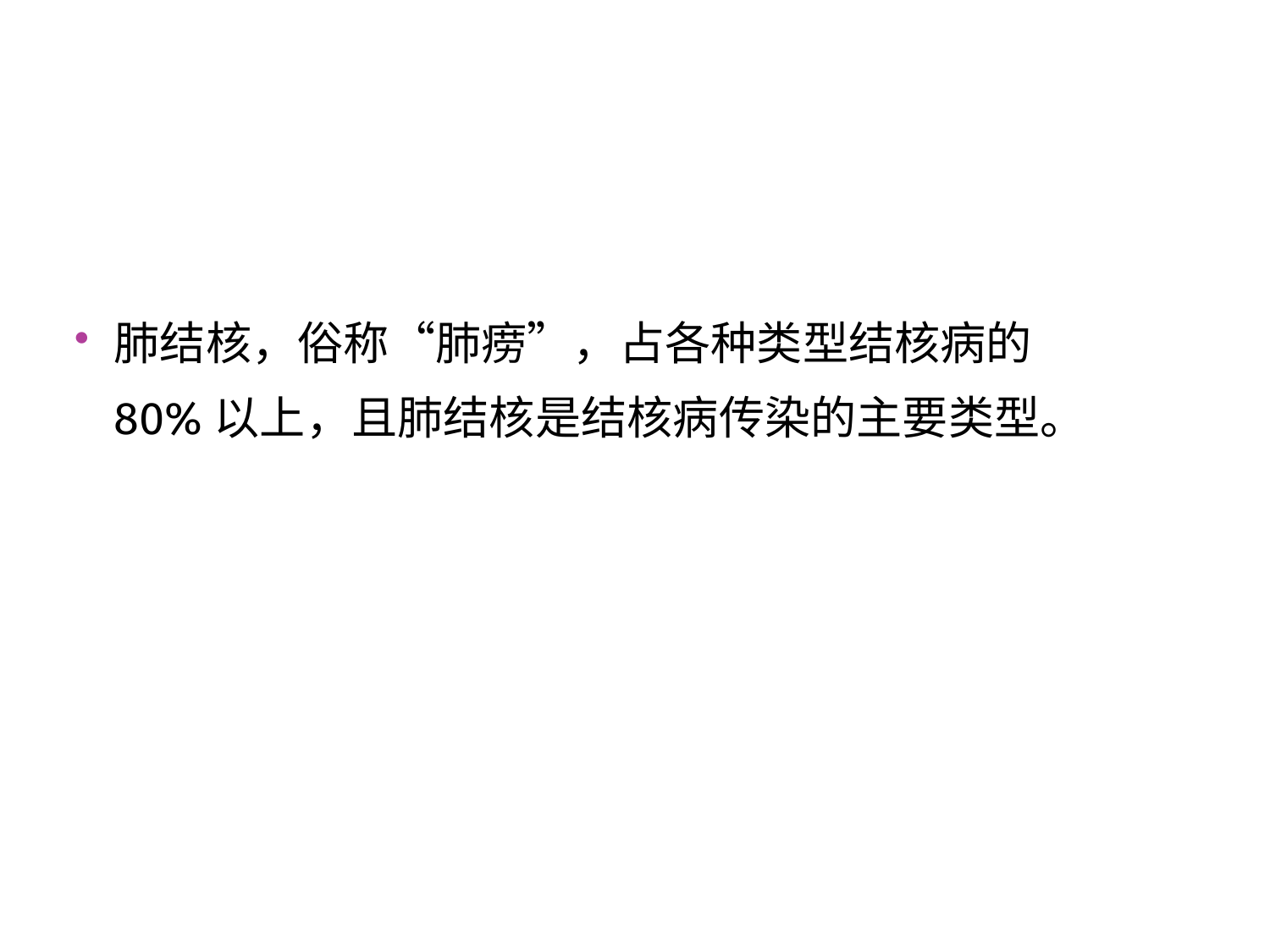

#

肺结核，俗称“肺痨”，占各种类型结核病的80%以上，且肺结核是结核病传染的主要类型。